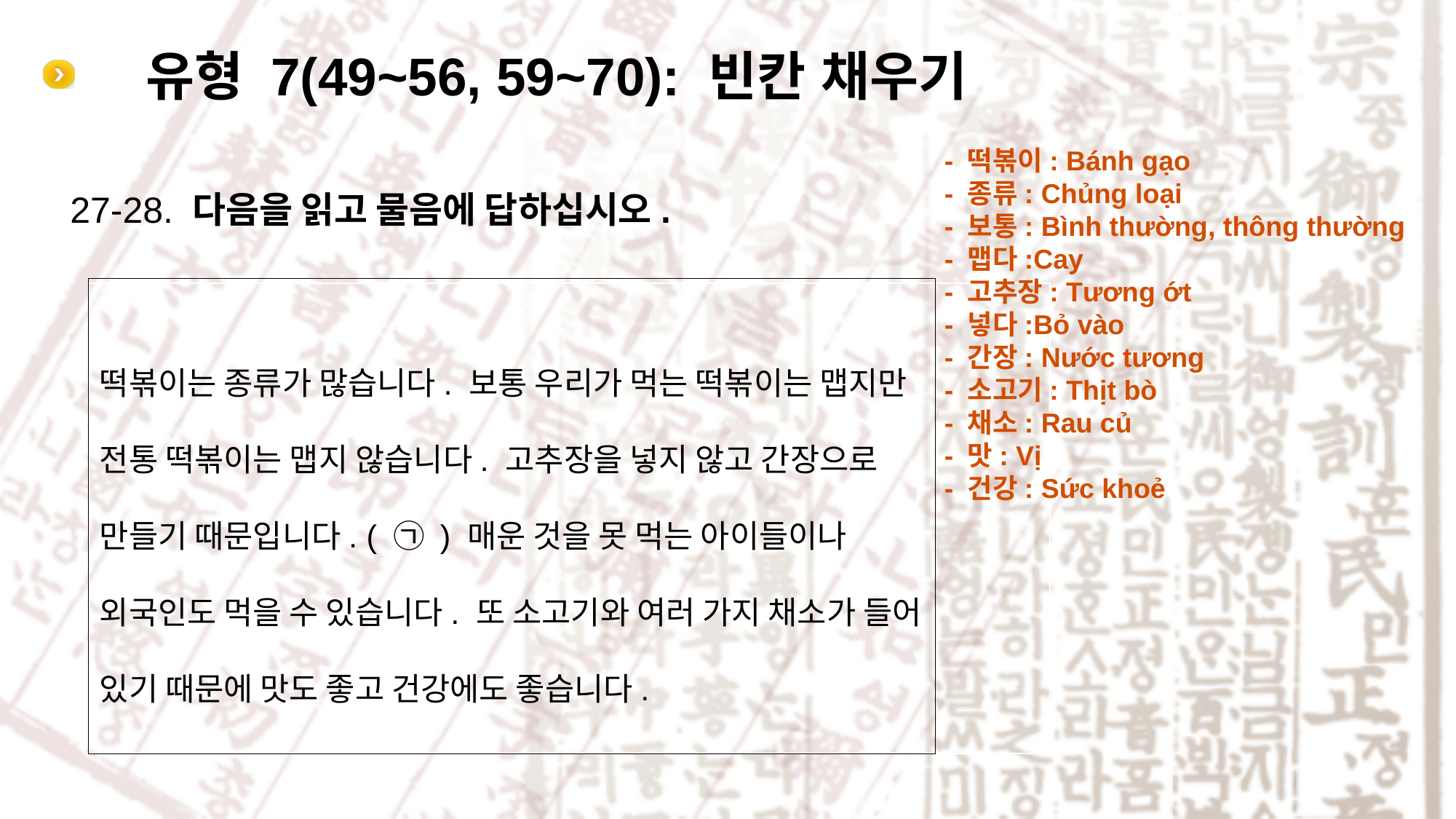

# 유형 7(49~56, 59~70): 빈칸 채우기
- 떡볶이: Bánh gạo
- 종류: Chủng loại
- 보통: Bình thường, thông thường
- 맵다:Cay
- 고추장: Tương ớt
- 넣다:Bỏ vào
- 간장: Nước tương
- 소고기: Thịt bò
- 채소: Rau củ
- 맛: Vị
- 건강: Sức khoẻ

27-28. 다음을 읽고 물음에 답하십시오.
떡볶이는 종류가 많습니다. 보통 우리가 먹는 떡볶이는 맵지만 전통 떡볶이는 맵지 않습니다. 고추장을 넣지 않고 간장으로 만들기 때문입니다. ( ㉠ ) 매운 것을 못 먹는 아이들이나 외국인도 먹을 수 있습니다. 또 소고기와 여러 가지 채소가 들어 있기 때문에 맛도 좋고 건강에도 좋습니다.